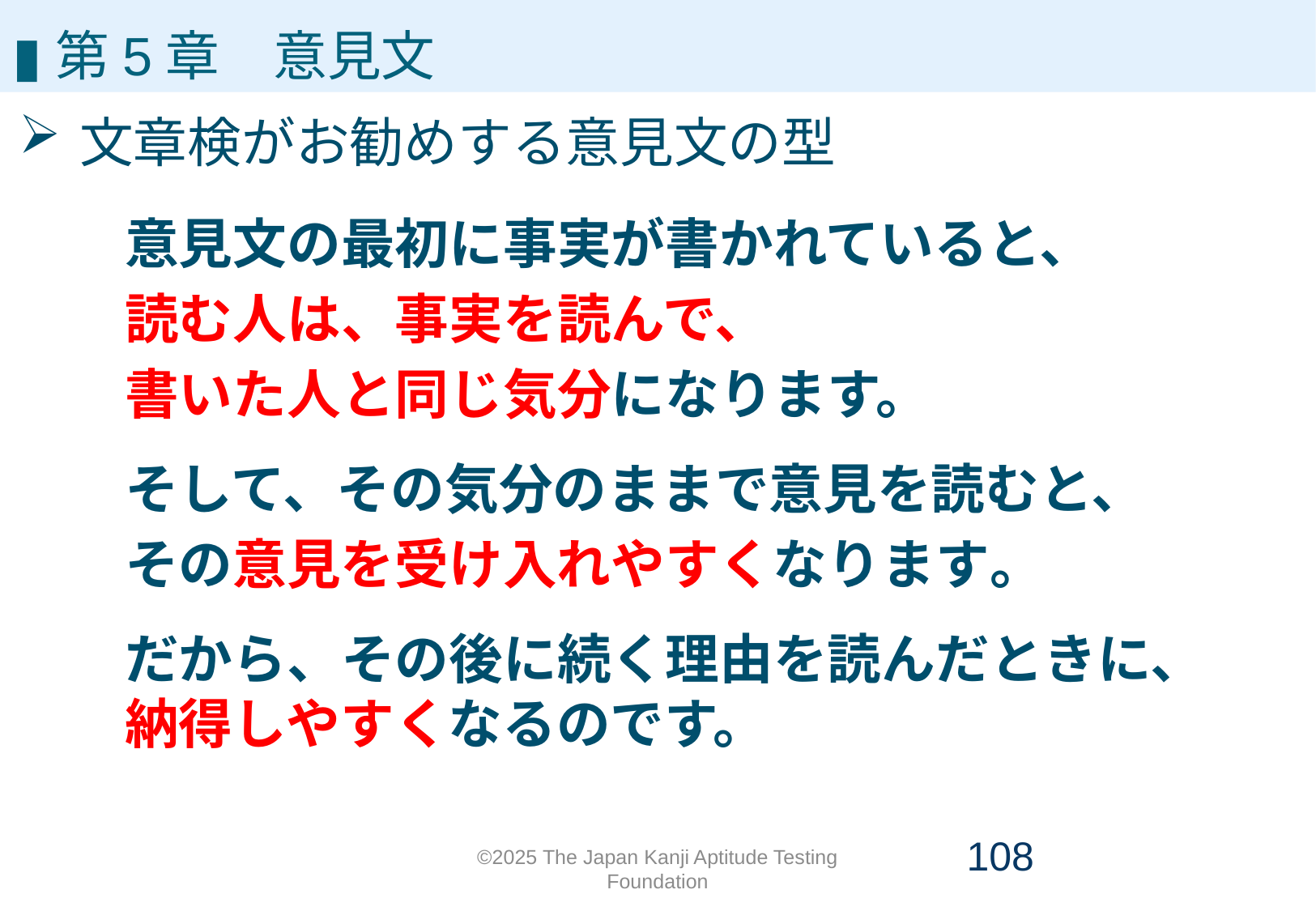

# 第5章
▮第5章　意見文
文章検がお勧めする意見文の型
意見文の最初に事実が書かれていると、
読む人は、事実を読んで、
書いた人と同じ気分になります。

そして、その気分のままで意見を読むと、
その意見を受け入れやすくなります。

だから、その後に続く理由を読んだときに、納得しやすくなるのです。
©2025 The Japan Kanji Aptitude Testing Foundation
108